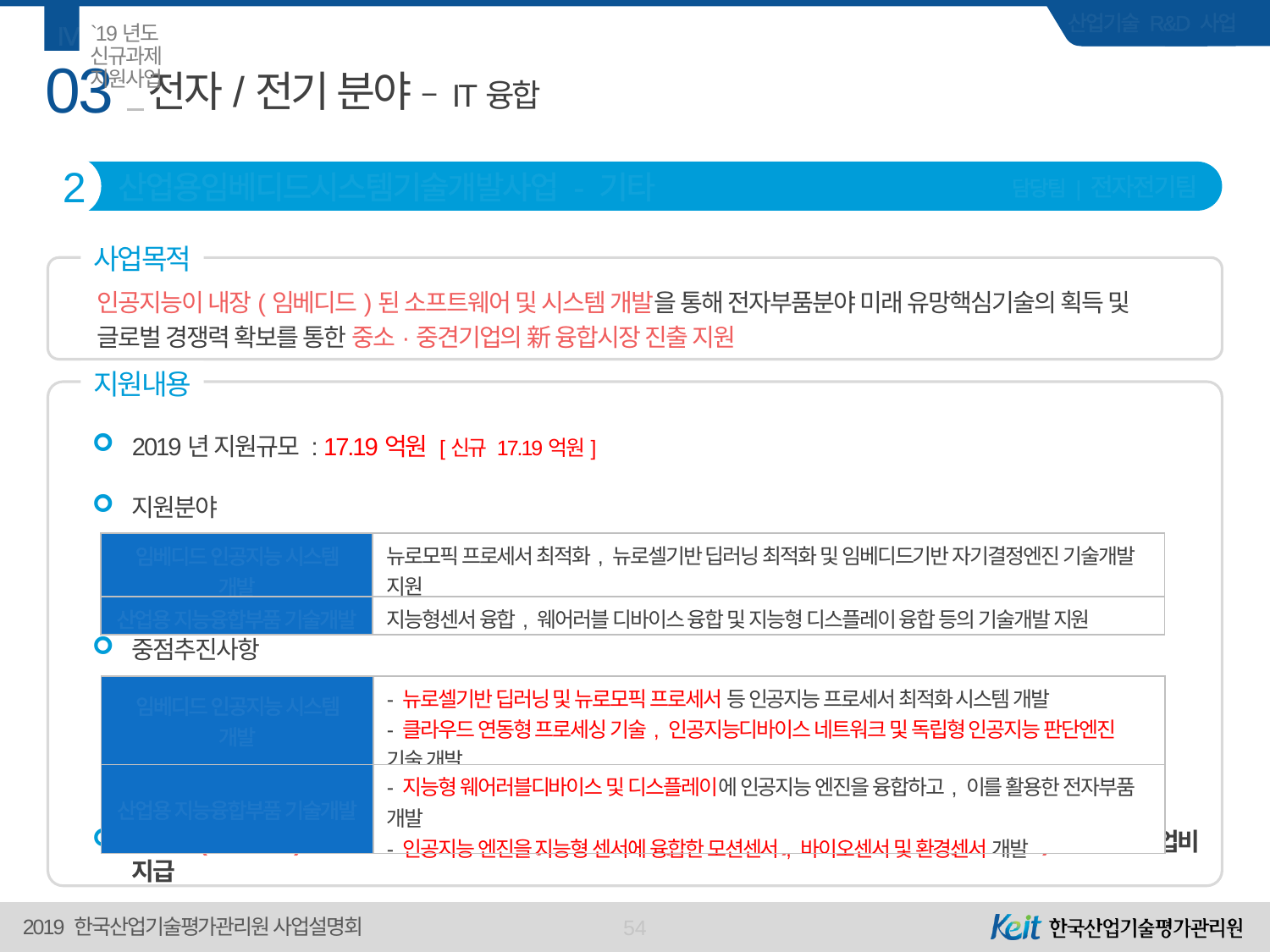

Ⅳ
`19년도 신규과제 지원사업
03
# 전자/전기 분야 – IT융합
2
산업용임베디드시스템기술개발사업 - 기타
담당팀 | 전자전기팀
사업목적

인공지능이 내장(임베디드)된 소프트웨어 및 시스템 개발을 통해 전자부품분야 미래 유망핵심기술의 획득 및
글로벌 경쟁력 확보를 통한 중소·중견기업의 新 융합시장 진출 지원
지원내용

2019년 지원규모 : 17.19억원 [신규 17.19억원]

지원분야

중점추진사항

일정 : (’19. 2월) 공고   →   (’19. 4~5월) 접수   →   (’19. 5~6월) 선정평가   →   (’19. 7월) 협약 및 사업비 지급
| 임베디드 인공지능 시스템 개발 | 뉴로모픽 프로세서 최적화, 뉴로셀기반 딥러닝 최적화 및 임베디드기반 자기결정엔진 기술개발 지원 |
| --- | --- |
| 산업용 지능융합부품 기술개발 | 지능형센서 융합, 웨어러블 디바이스 융합 및 지능형 디스플레이 융합 등의 기술개발 지원 |
| 임베디드 인공지능 시스템 개발 | - 뉴로셀기반 딥러닝 및 뉴로모픽 프로세서 등 인공지능 프로세서 최적화 시스템 개발 - 클라우드 연동형 프로세싱 기술, 인공지능디바이스 네트워크 및 독립형 인공지능 판단엔진 기술 개발 |
| --- | --- |
| 산업용 지능융합부품 기술개발 | - 지능형 웨어러블디바이스 및 디스플레이에 인공지능 엔진을 융합하고, 이를 활용한 전자부품 개발 - 인공지능 엔진을 지능형 센서에 융합한 모션센서, 바이오센서 및 환경센서 개발 |
54